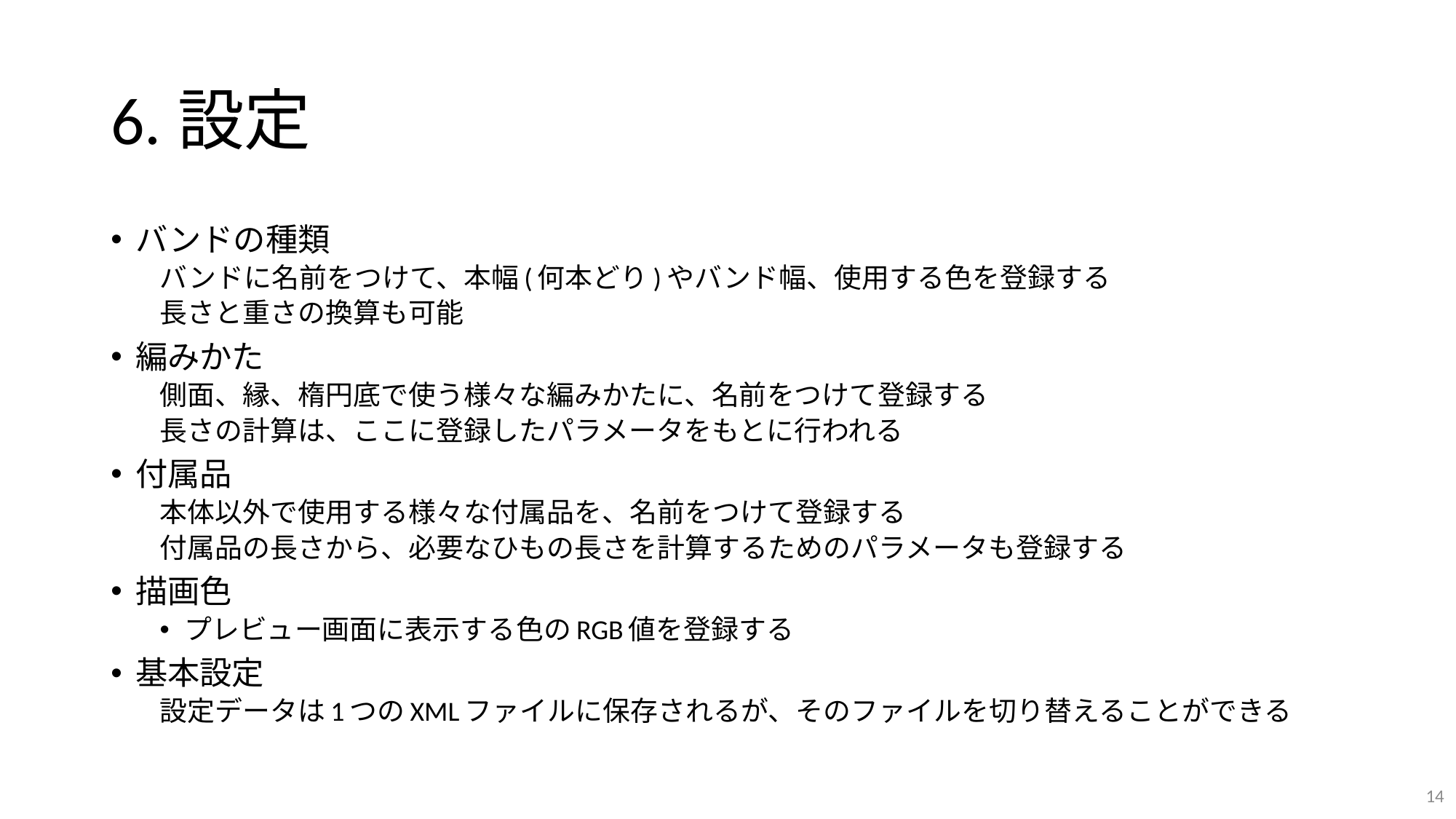

# 6.設定
バンドの種類
バンドに名前をつけて、本幅(何本どり)やバンド幅、使用する色を登録する
長さと重さの換算も可能
編みかた
側面、縁、楕円底で使う様々な編みかたに、名前をつけて登録する
長さの計算は、ここに登録したパラメータをもとに行われる
付属品
本体以外で使用する様々な付属品を、名前をつけて登録する
付属品の長さから、必要なひもの長さを計算するためのパラメータも登録する
描画色
プレビュー画面に表示する色のRGB値を登録する
基本設定
設定データは1つのXMLファイルに保存されるが、そのファイルを切り替えることができる
14